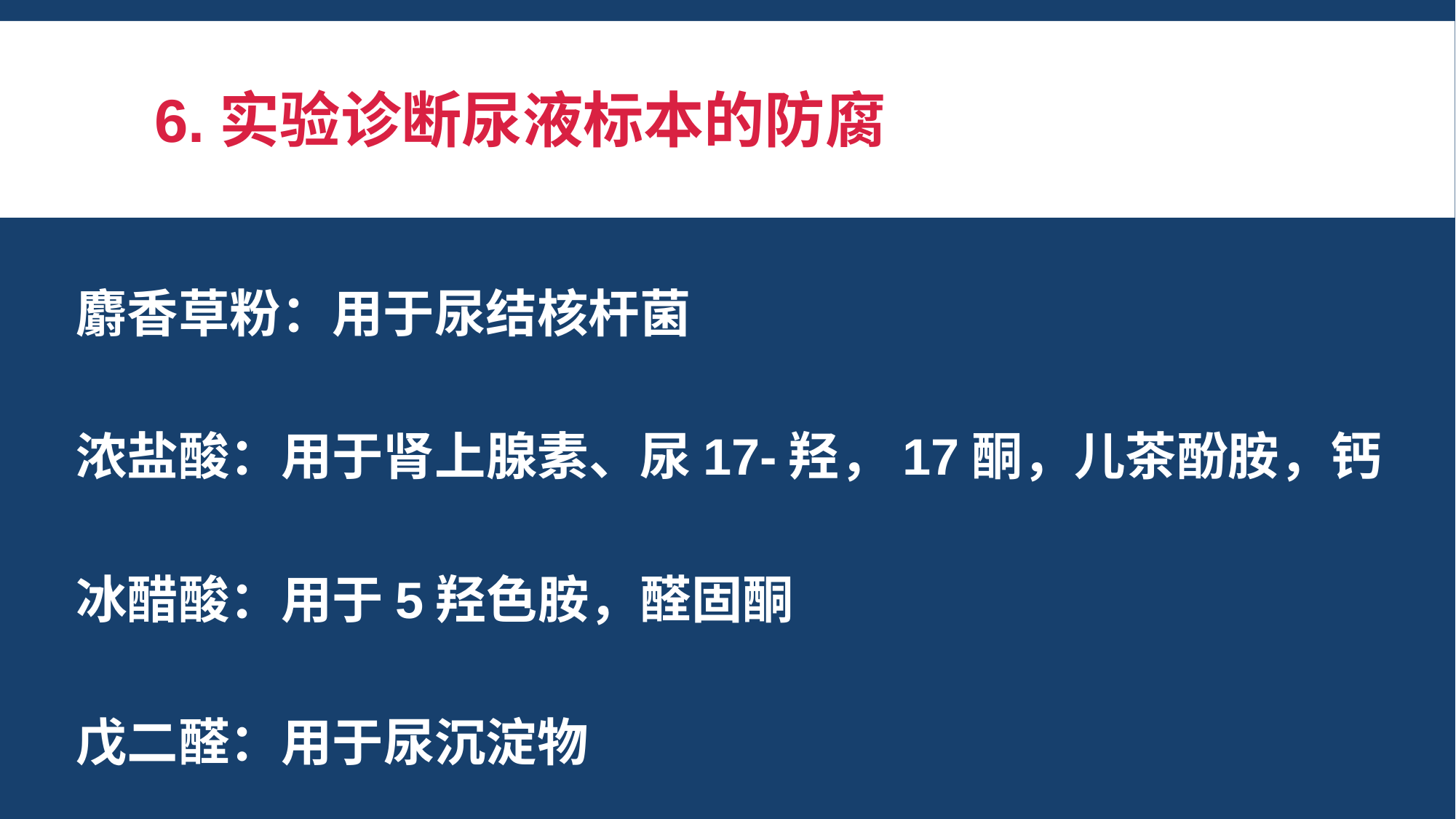

# 6.实验诊断尿液标本的防腐
麝香草粉：用于尿结核杆菌
浓盐酸：用于肾上腺素、尿17-羟，17酮，儿茶酚胺，钙
冰醋酸：用于5羟色胺，醛固酮
戊二醛：用于尿沉淀物